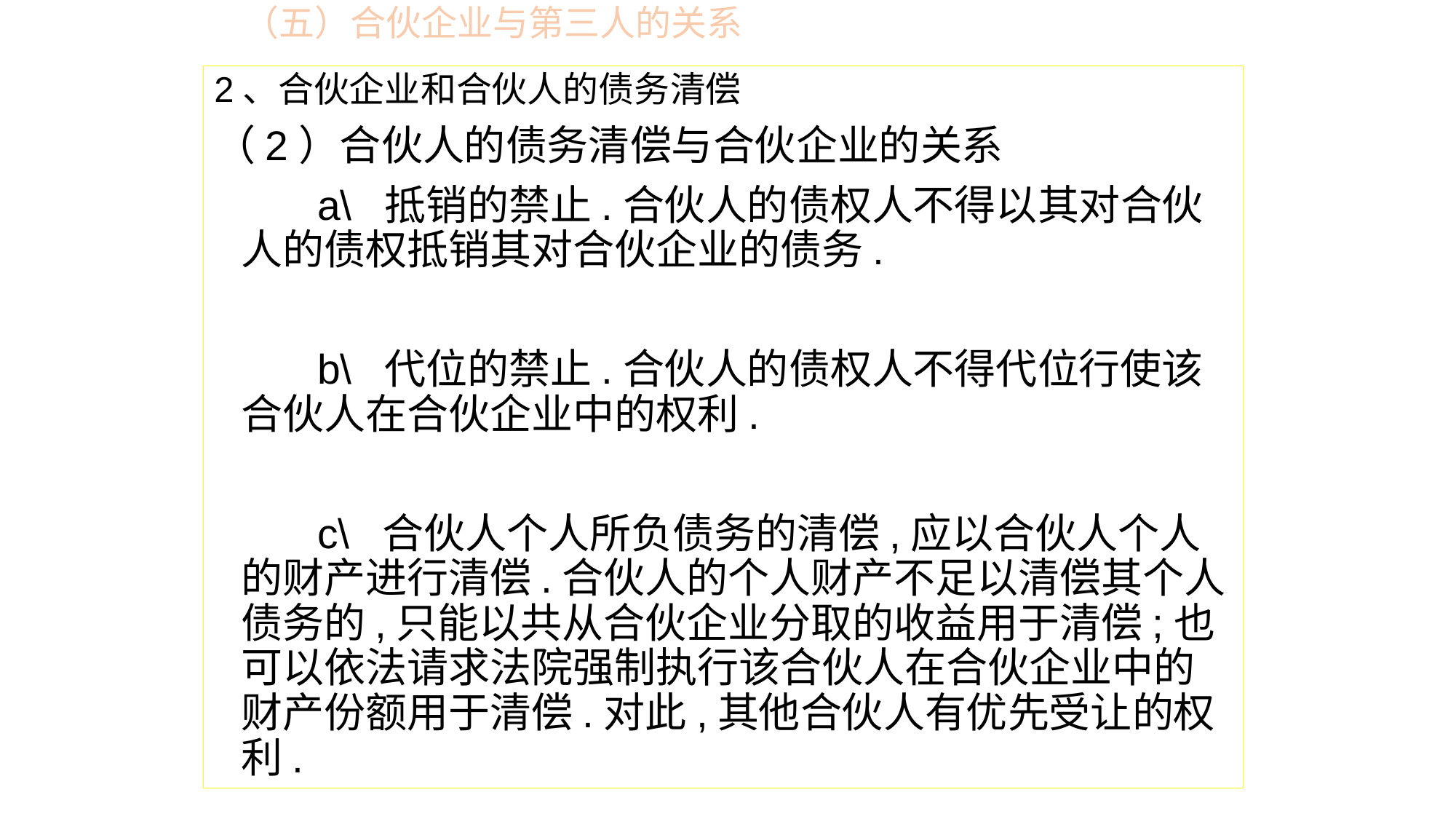

# （五）合伙企业与第三人的关系
2、合伙企业和合伙人的债务清偿
（2）合伙人的债务清偿与合伙企业的关系
         a\  抵销的禁止.合伙人的债权人不得以其对合伙人的债权抵销其对合伙企业的债务.

         b\  代位的禁止.合伙人的债权人不得代位行使该合伙人在合伙企业中的权利.

         c\  合伙人个人所负债务的清偿,应以合伙人个人的财产进行清偿.合伙人的个人财产不足以清偿其个人债务的,只能以共从合伙企业分取的收益用于清偿;也可以依法请求法院强制执行该合伙人在合伙企业中的财产份额用于清偿.对此,其他合伙人有优先受让的权利.